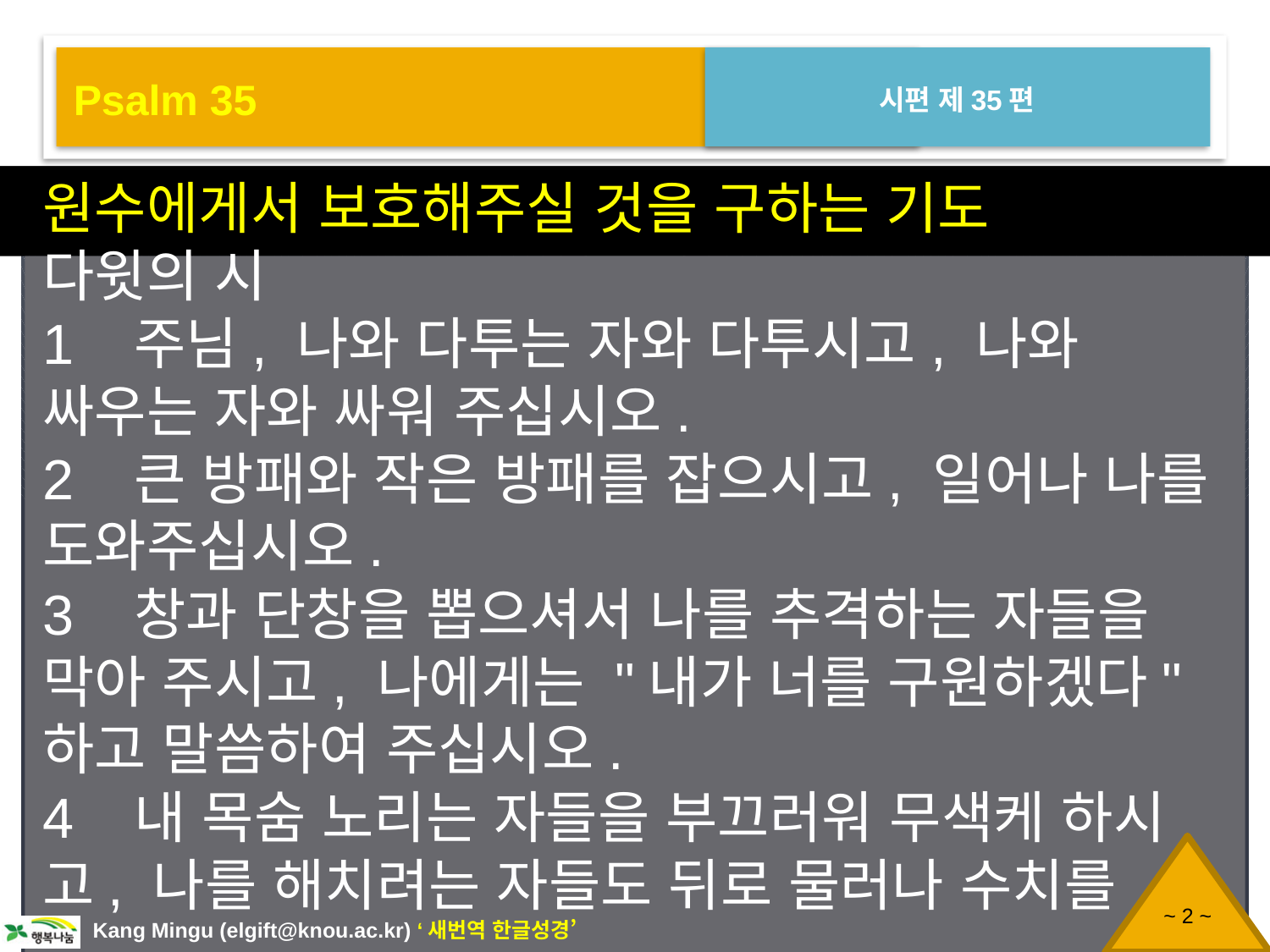

Psalm 35
시편 제35편
원수에게서 보호해주실 것을 구하는 기도
다윗의 시
1   주님, 나와 다투는 자와 다투시고, 나와 싸우는 자와 싸워 주십시오.
2   큰 방패와 작은 방패를 잡으시고, 일어나 나를 도와주십시오.
3   창과 단창을 뽑으셔서 나를 추격하는 자들을 막아 주시고, 나에게는 "내가 너를 구원하겠다" 하고 말씀하여 주십시오.
4   내 목숨 노리는 자들을 부끄러워 무색케 하시고, 나를 해치려는 자들도 뒤로 물러나 수치를